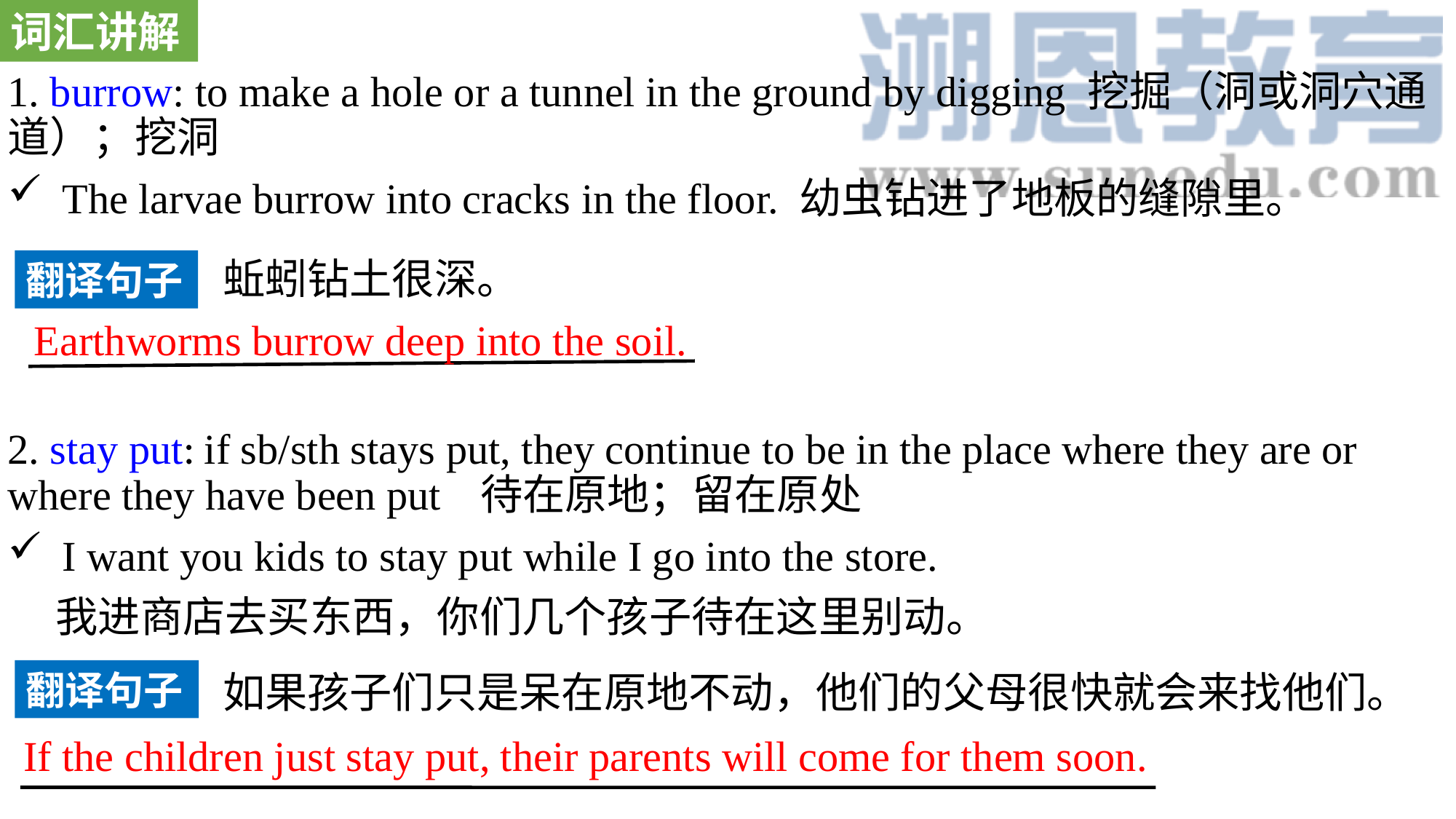

词汇讲解
1. burrow: to make a hole or a tunnel in the ground by digging 挖掘（洞或洞穴通道）；挖洞
The larvae burrow into cracks in the floor. 幼虫钻进了地板的缝隙里。

2. stay put: if sb/sth stays put, they continue to be in the place where they are or where they have been put   待在原地；留在原处
I want you kids to stay put while I go into the store.
    我进商店去买东西，你们几个孩子待在这里别动。

蚯蚓钻土很深。
翻译句子
Earthworms burrow deep into the soil.
翻译句子
如果孩子们只是呆在原地不动，他们的父母很快就会来找他们。
If the children just stay put, their parents will come for them soon.